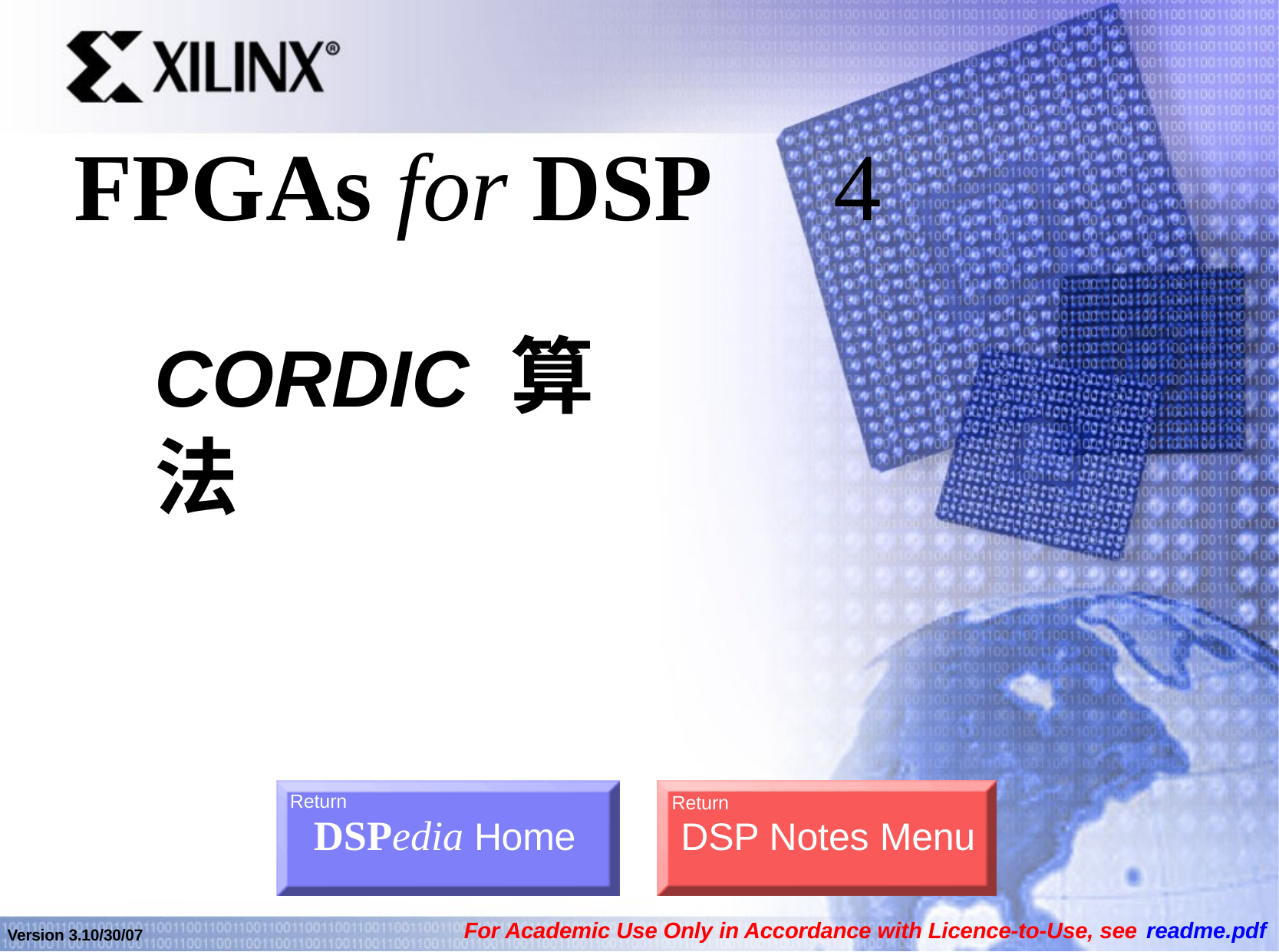

# FPGAs for DSP	4
CORDIC 算法

Return
DSPedia Home
Return
DSP Notes Menu
For Academic Use Only in Accordance with Licence-to-Use, see readme.pdf
Version 3.10/30/07